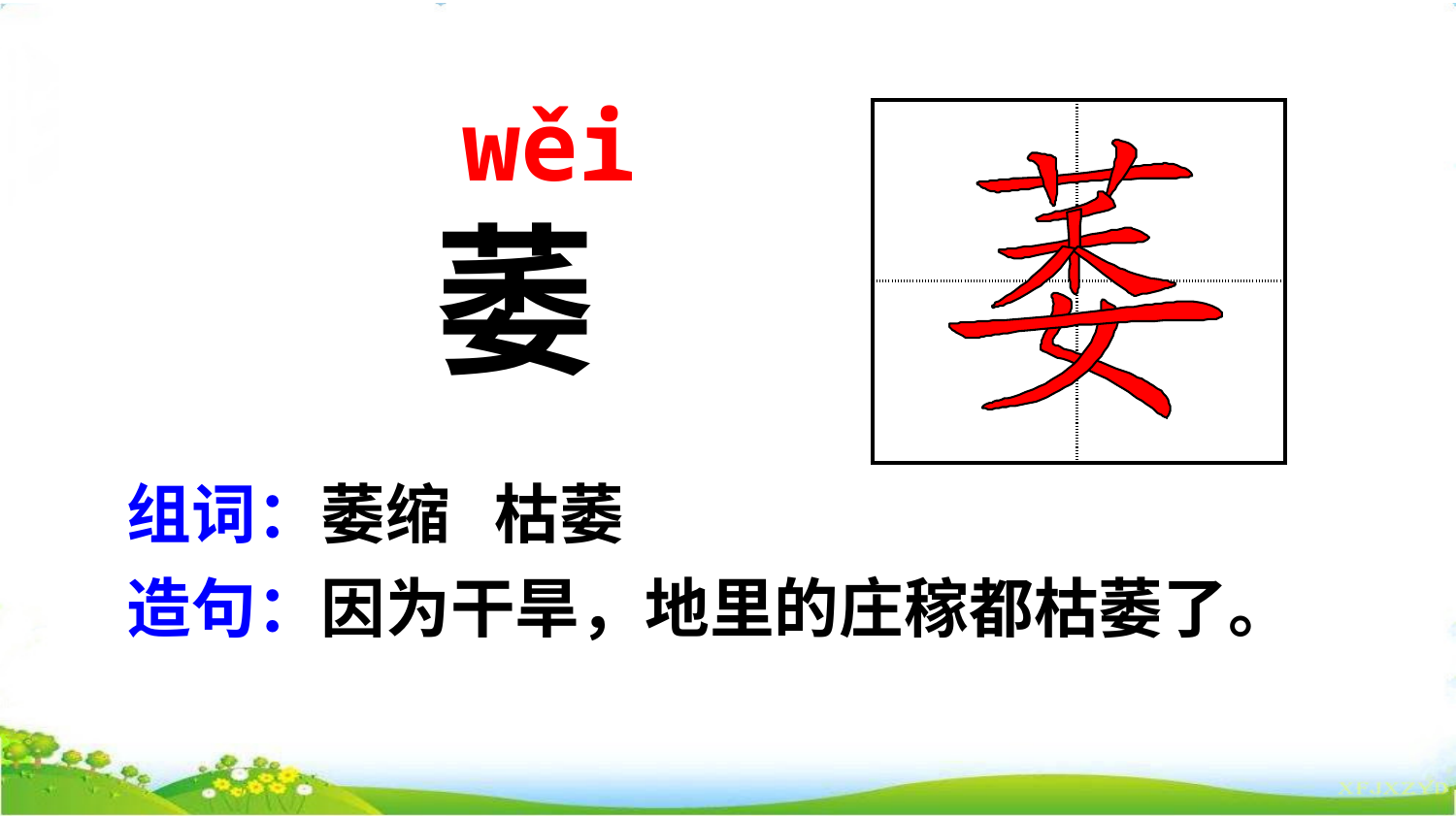

wěi
|  |  |
| --- | --- |
|  |  |

萎

组词：萎缩   枯萎
造句：因为干旱，地里的庄稼都枯萎了。